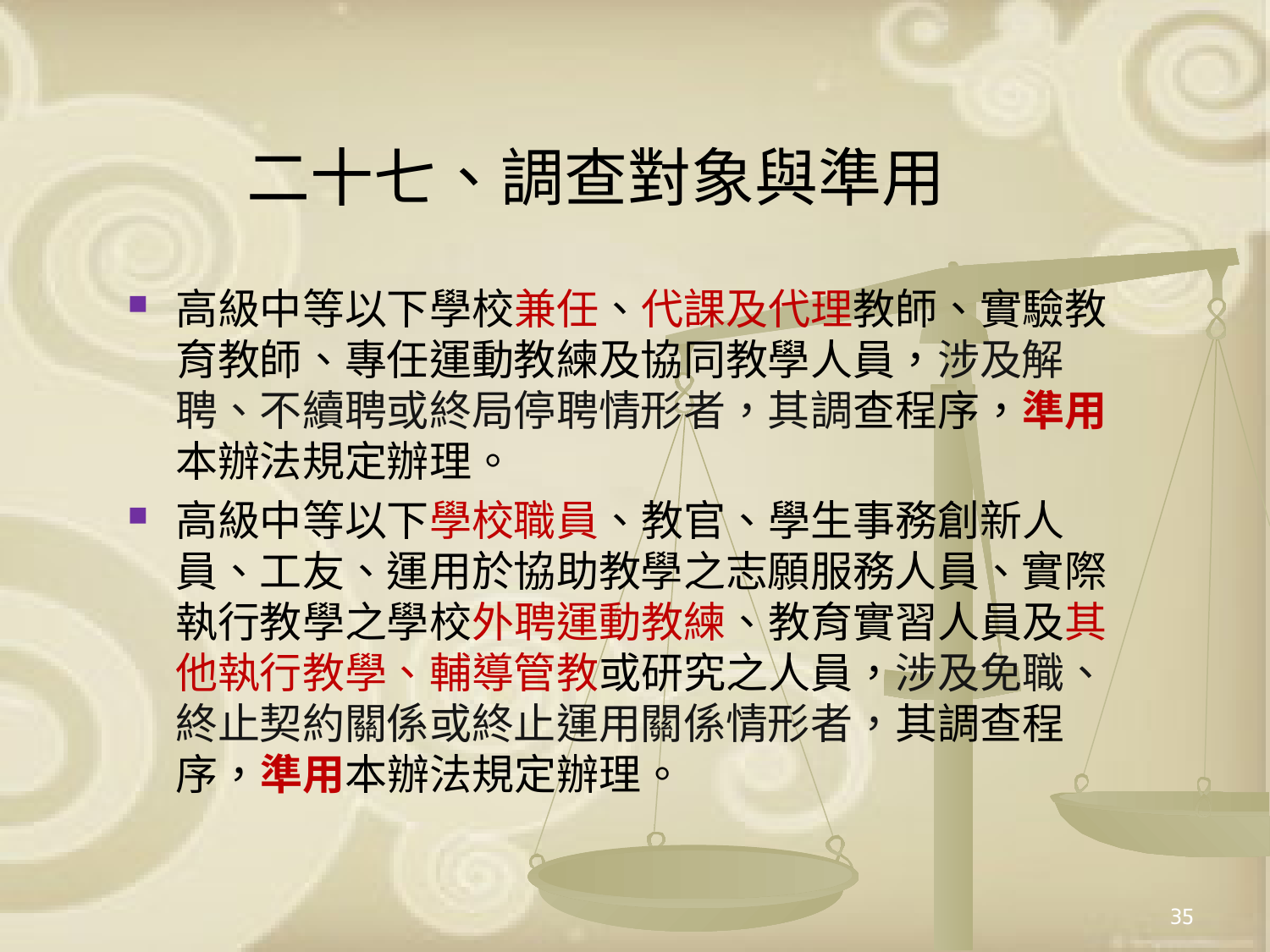

# 二十七、調查對象與準用
高級中等以下學校兼任、代課及代理教師、實驗教育教師、專任運動教練及協同教學人員，涉及解聘、不續聘或終局停聘情形者，其調查程序，準用本辦法規定辦理。
高級中等以下學校職員、教官、學生事務創新人員、工友、運用於協助教學之志願服務人員、實際執行教學之學校外聘運動教練、教育實習人員及其他執行教學、輔導管教或研究之人員，涉及免職、終止契約關係或終止運用關係情形者，其調查程序，準用本辦法規定辦理。
35